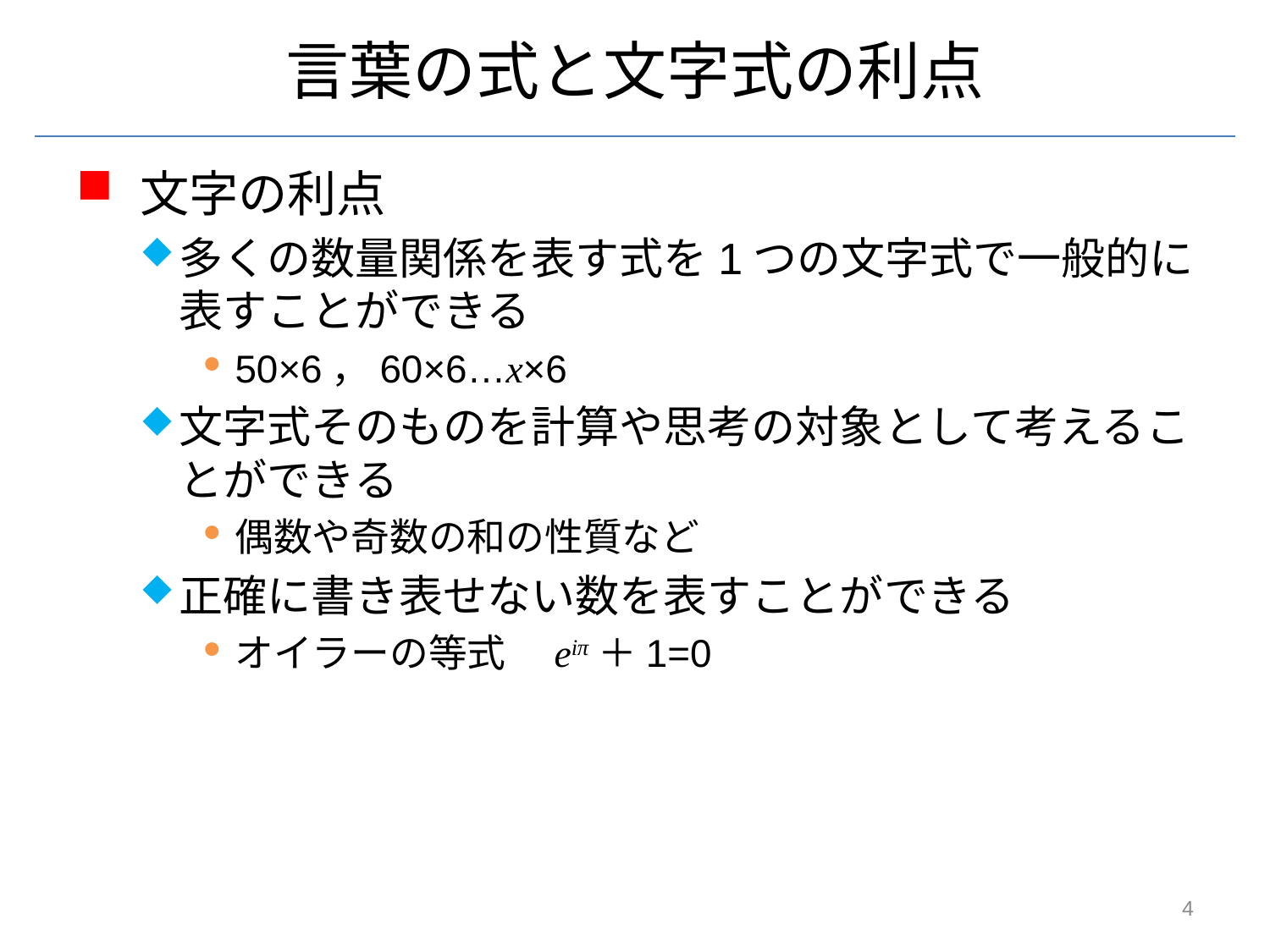

# 言葉の式と文字式の利点
文字の利点
多くの数量関係を表す式を1つの文字式で一般的に表すことができる
50×6，60×6…x×6
文字式そのものを計算や思考の対象として考えることができる
偶数や奇数の和の性質など
正確に書き表せない数を表すことができる
オイラーの等式　eiπ＋1=0
4